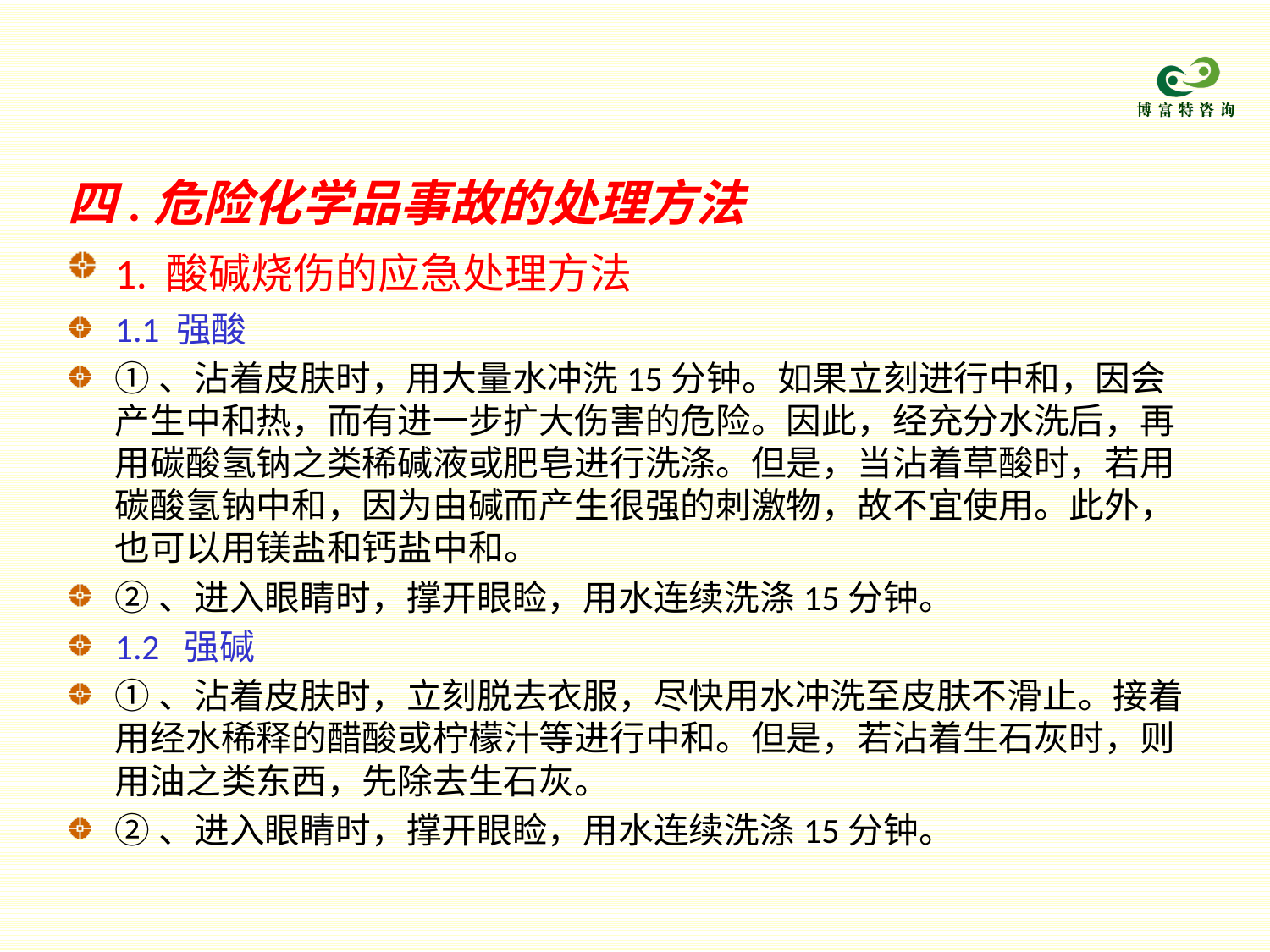

四.危险化学品事故的处理方法
1. 酸碱烧伤的应急处理方法
1.1 强酸
①、沾着皮肤时，用大量水冲洗15分钟。如果立刻进行中和，因会产生中和热，而有进一步扩大伤害的危险。因此，经充分水洗后，再用碳酸氢钠之类稀碱液或肥皂进行洗涤。但是，当沾着草酸时，若用碳酸氢钠中和，因为由碱而产生很强的刺激物，故不宜使用。此外，也可以用镁盐和钙盐中和。
②、进入眼睛时，撑开眼睑，用水连续洗涤15分钟。
1.2  强碱
①、沾着皮肤时，立刻脱去衣服，尽快用水冲洗至皮肤不滑止。接着用经水稀释的醋酸或柠檬汁等进行中和。但是，若沾着生石灰时，则用油之类东西，先除去生石灰。
②、进入眼睛时，撑开眼睑，用水连续洗涤15分钟。